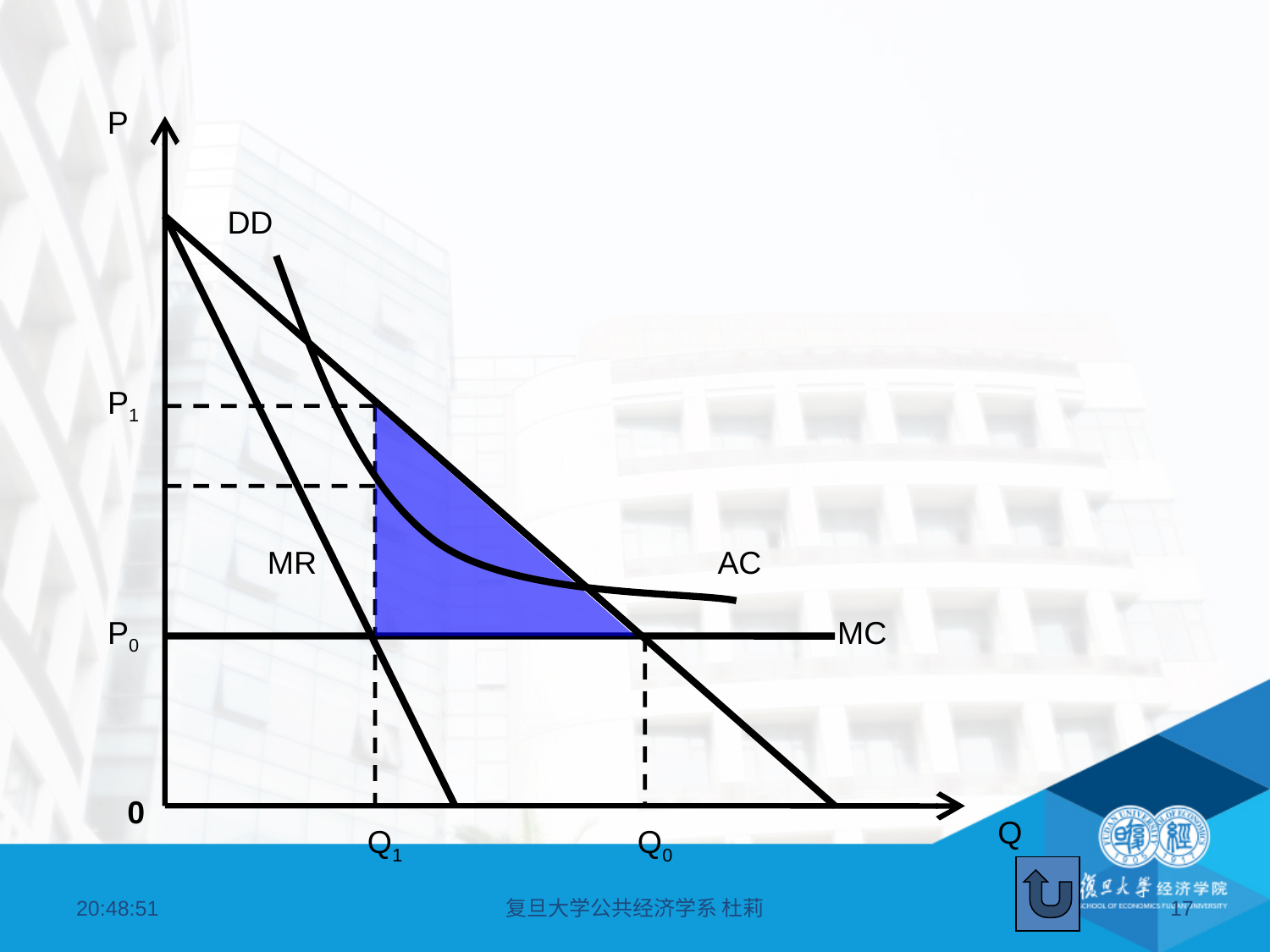

P

DD

P1

MR
AC
P0
MC

0

Q
Q1
Q0

20:48:51
复旦大学公共经济学系 杜莉
17